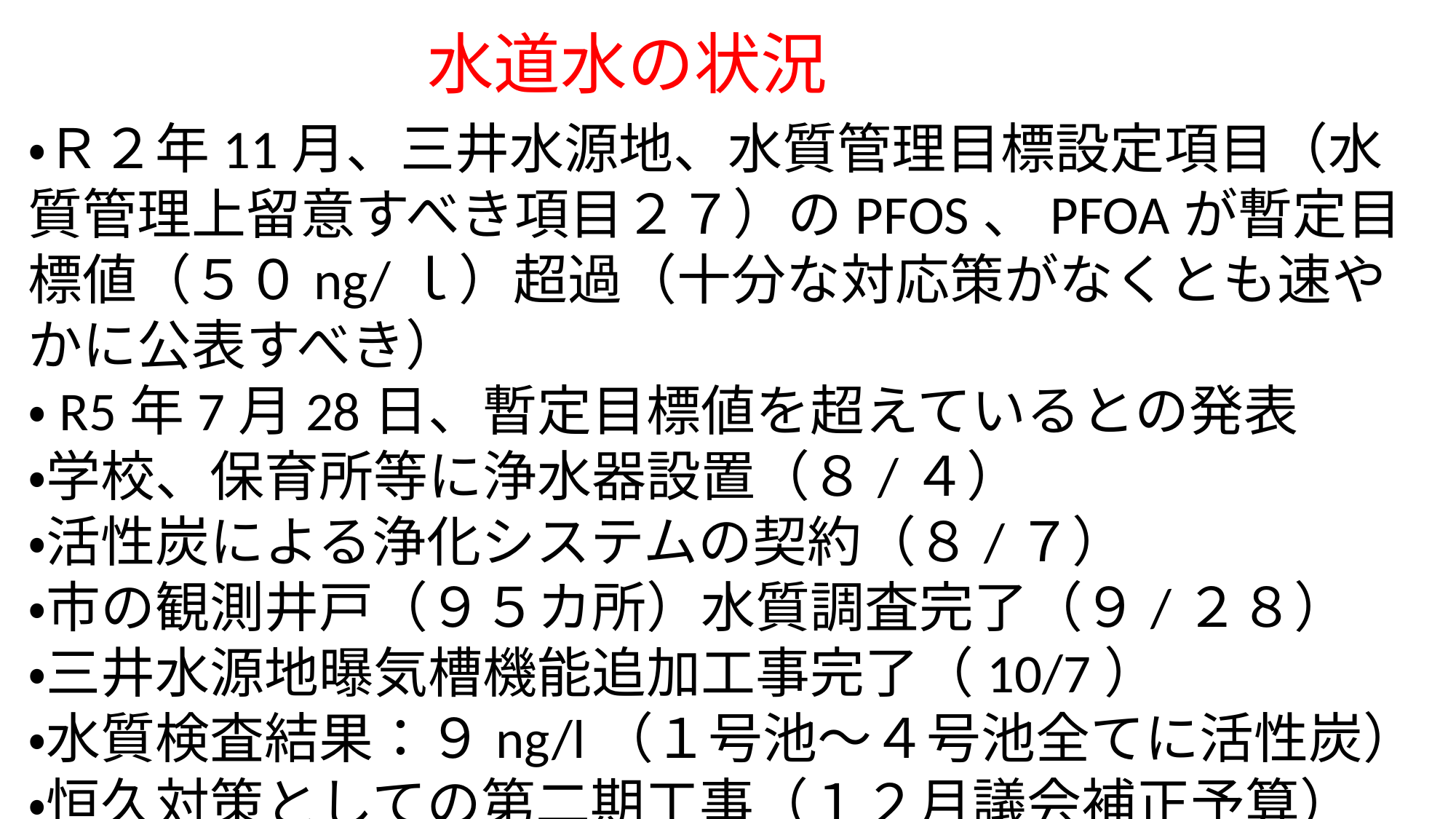

水道水の状況
・Ｒ２年11月、三井水源地、水質管理目標設定項目（水質管理上留意すべき項目２７）のPFOS、PFOAが暫定目標値（５０ng/ｌ）超過（十分な対応策がなくとも速やかに公表すべき）
・R5年7月28日、暫定目標値を超えているとの発表
・学校、保育所等に浄水器設置（８/４）
・活性炭による浄化システムの契約（８/７）
・市の観測井戸（９５カ所）水質調査完了（９/２８）
・三井水源地曝気槽機能追加工事完了（10/7）
・水質検査結果：９ng/l（１号池～４号池全てに活性炭）
・恒久対策としての第二期工事（１２月議会補正予算）